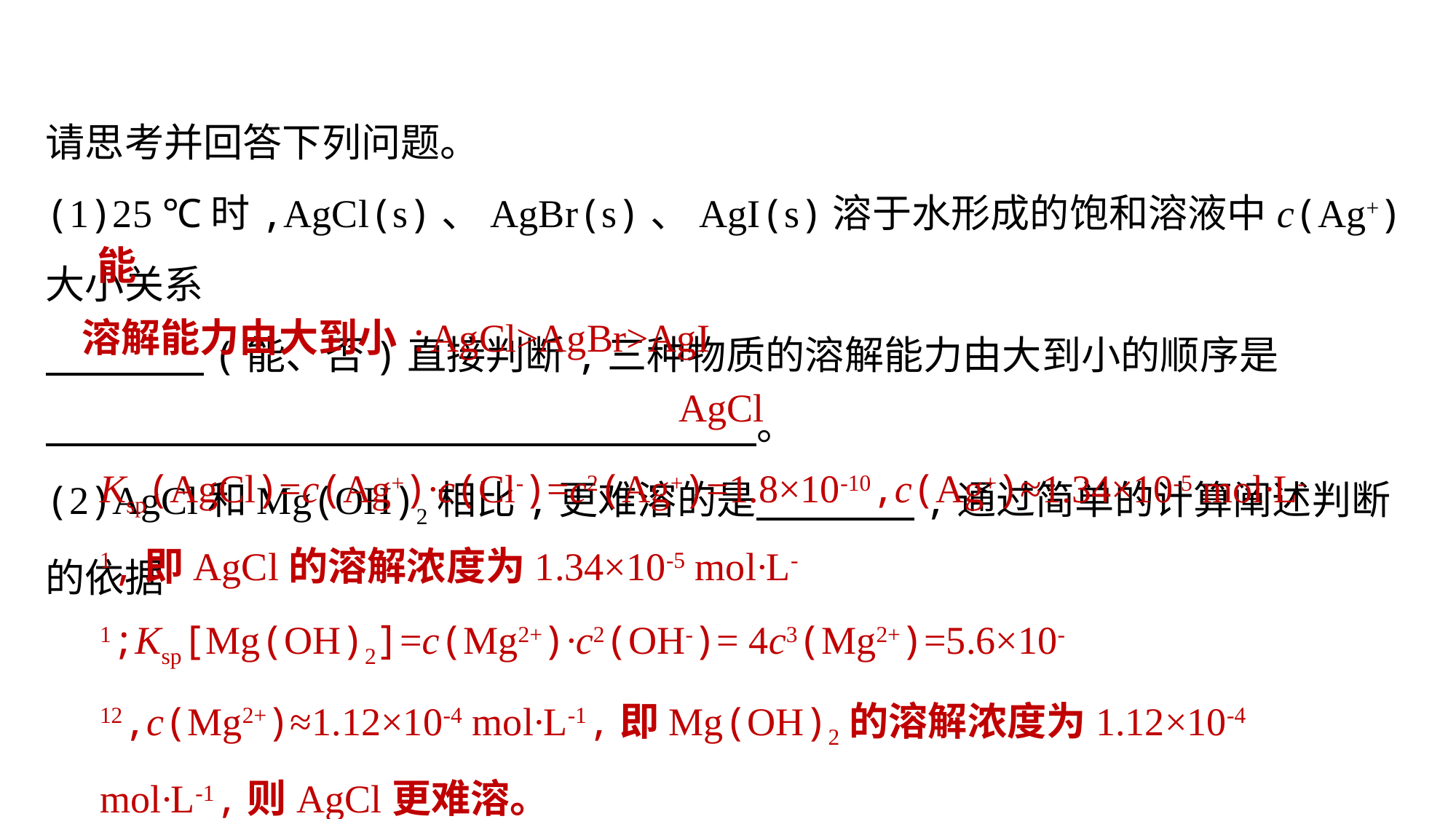

请思考并回答下列问题。
(1)25 ℃时,AgCl(s)、AgBr(s)、AgI(s)溶于水形成的饱和溶液中c(Ag+)大小关系
　　　　(能、否)直接判断,三种物质的溶解能力由大到小的顺序是
　　　　　　　　　　　　　　　　　　。
(2)AgCl和Mg(OH)2相比,更难溶的是　　　　,通过简单的计算阐述判断的依据
																																																。
能
溶解能力由大到小:AgCl>AgBr>AgI
AgCl
Ksp(AgCl)=c(Ag+)·c(Cl-)=c2(Ag+)=1.8×10-10,c(Ag+)≈1.34×10-5 mol·L-1,即AgCl的溶解浓度为1.34×10-5 mol·L-1;Ksp[Mg(OH)2]=c(Mg2+)·c2(OH-)= 4c3(Mg2+)=5.6×10-12,c(Mg2+)≈1.12×10-4 mol·L-1,即Mg(OH)2的溶解浓度为1.12×10-4 mol·L-1,则AgCl更难溶。